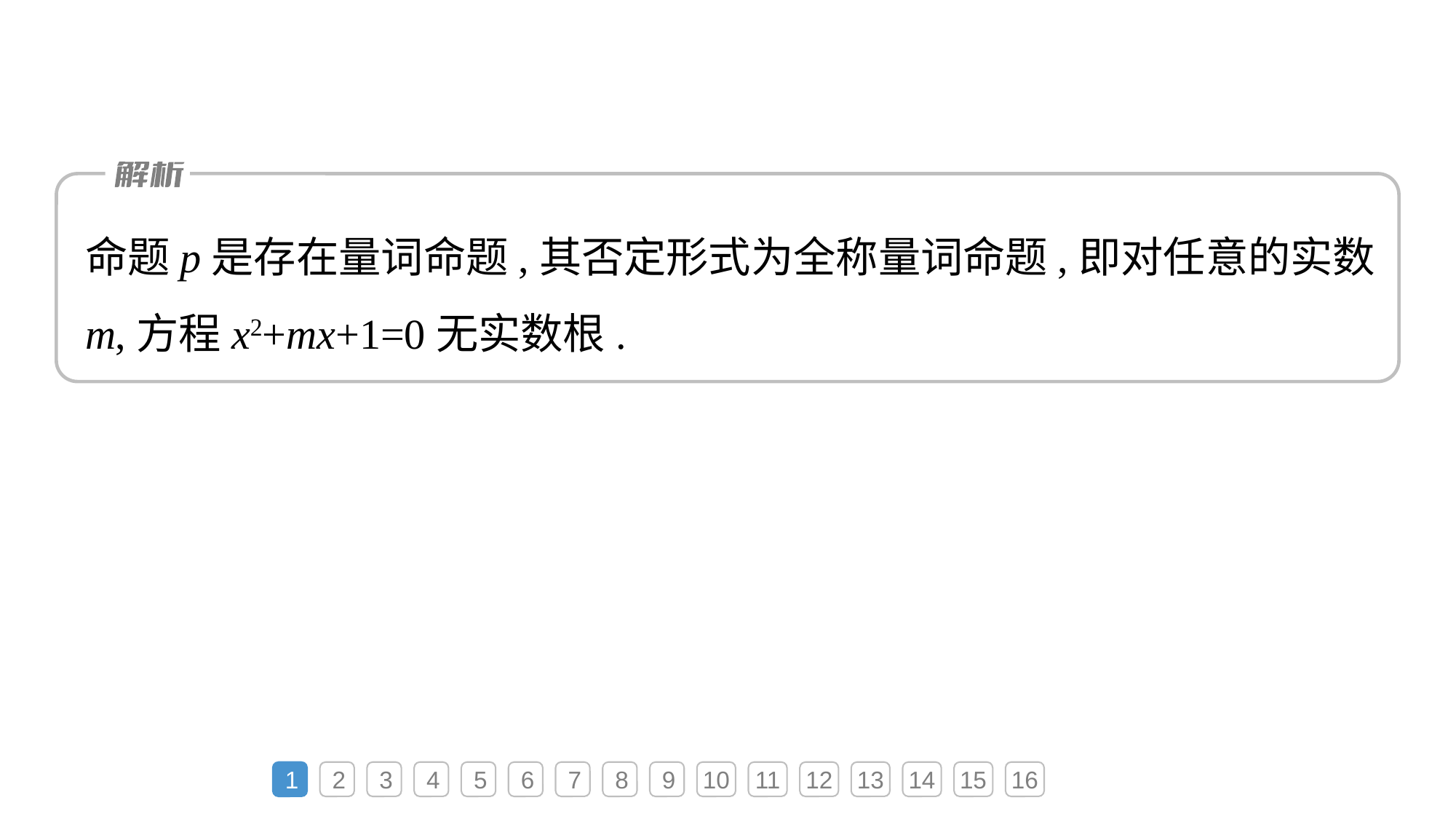

命题p是存在量词命题,其否定形式为全称量词命题,即对任意的实数m,方程x2+mx+1=0无实数根.
1
2
3
4
5
6
7
8
9
10
11
12
13
14
15
16